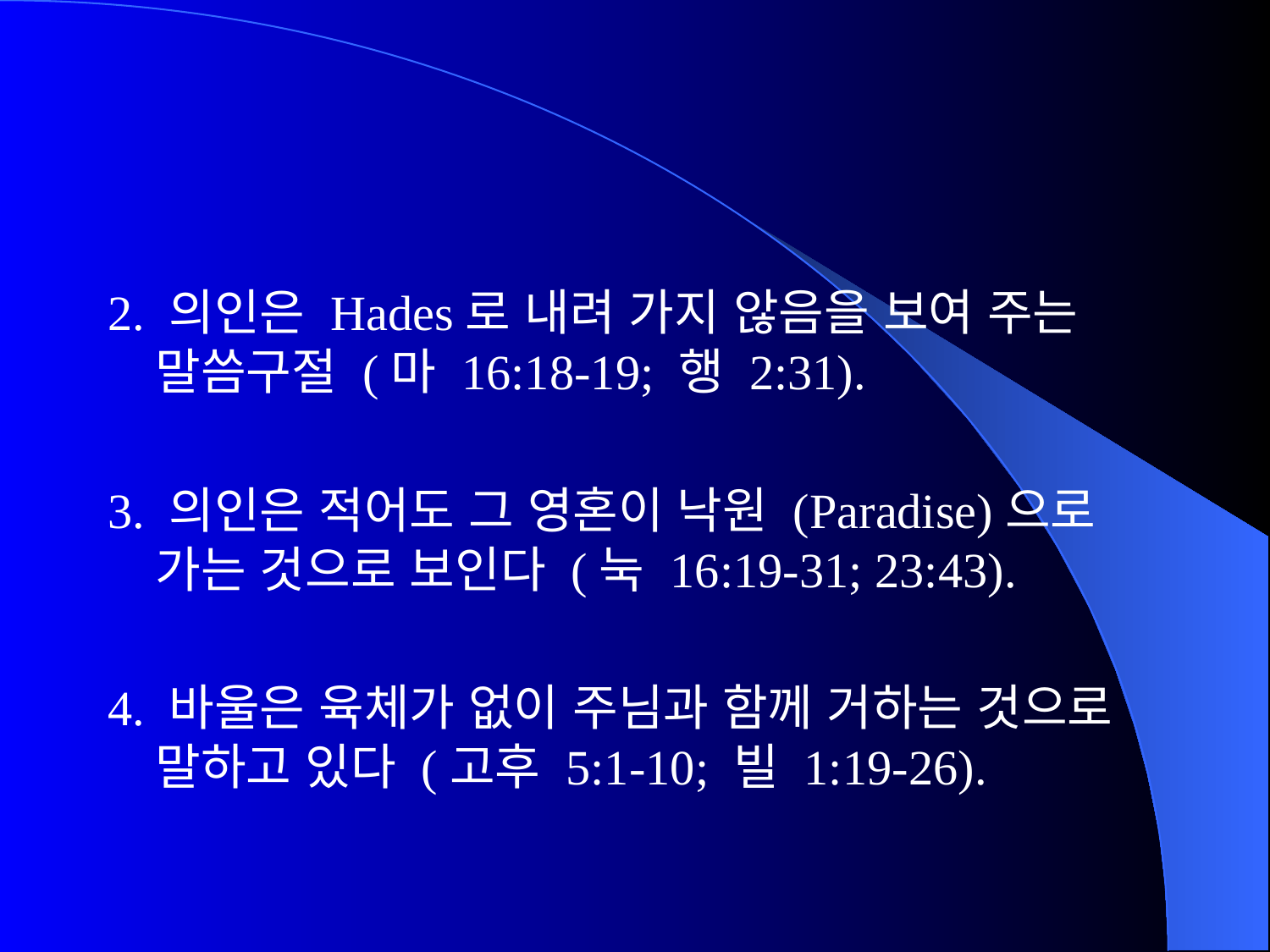

2. 의인은 Hades로 내려 가지 않음을 보여 주는  말씀구절 (마 16:18-19; 행 2:31).

3. 의인은 적어도 그 영혼이 낙원 (Paradise)으로 가는 것으로 보인다 (눅 16:19-31; 23:43).

4. 바울은 육체가 없이 주님과 함께 거하는 것으로 말하고 있다 (고후 5:1-10; 빌 1:19-26).